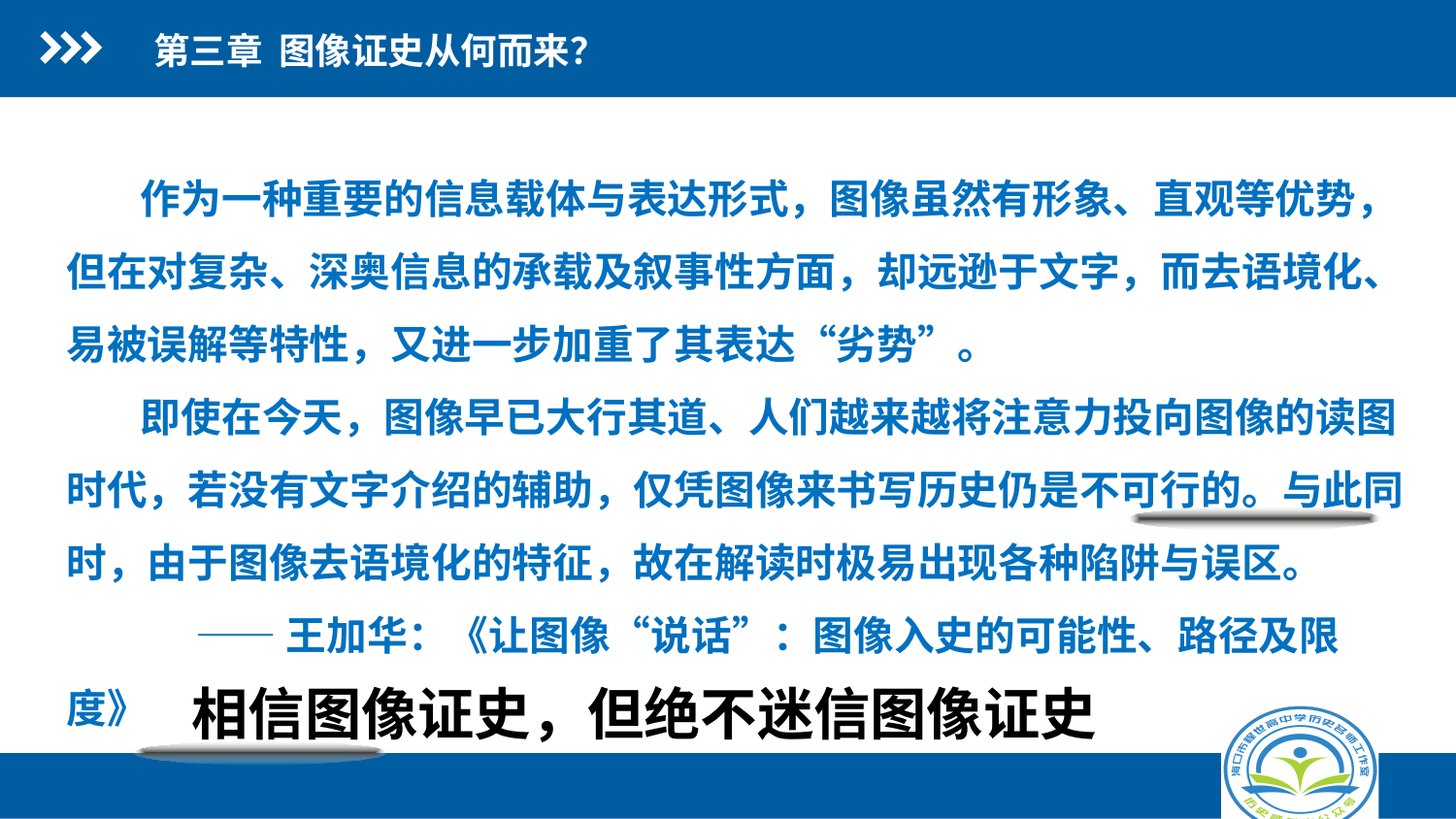

第三章  图像证史从何而来？
       作为一种重要的信息载体与表达形式，图像虽然有形象、直观等优势，但在对复杂、深奥信息的承载及叙事性方面，却远逊于文字，而去语境化、易被误解等特性，又进一步加重了其表达“劣势”。
       即使在今天，图像早已大行其道、人们越来越将注意力投向图像的读图时代，若没有文字介绍的辅助，仅凭图像来书写历史仍是不可行的。与此同时，由于图像去语境化的特征，故在解读时极易出现各种陷阱与误区。
              ——王加华：《让图像“说话”：图像入史的可能性、路径及限度》

相信图像证史，但绝不迷信图像证史